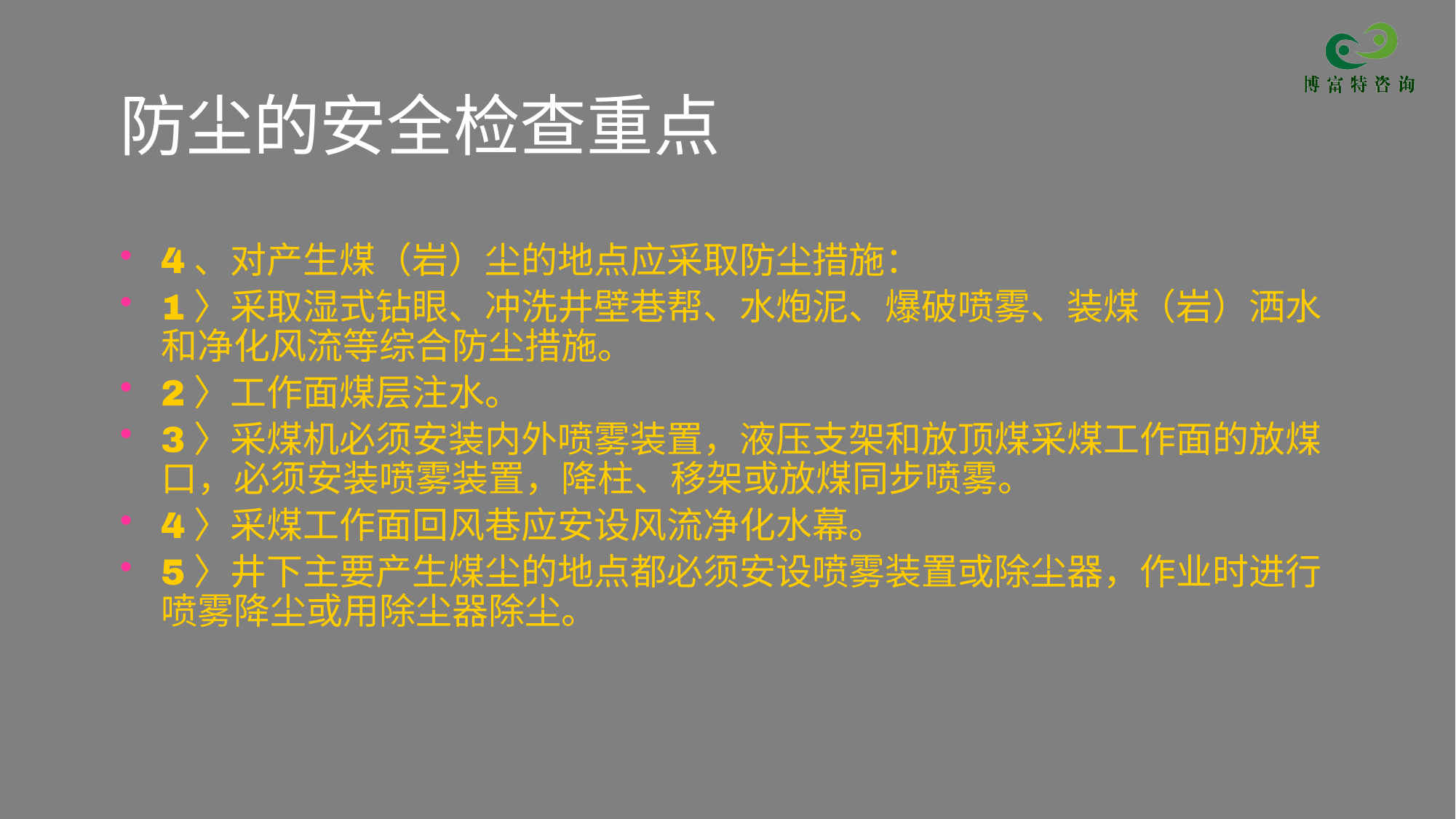

# 防尘的安全检查重点
4、对产生煤（岩）尘的地点应采取防尘措施：
1〉采取湿式钻眼、冲洗井壁巷帮、水炮泥、爆破喷雾、装煤（岩）洒水和净化风流等综合防尘措施。
2〉工作面煤层注水。
3〉采煤机必须安装内外喷雾装置，液压支架和放顶煤采煤工作面的放煤口，必须安装喷雾装置，降柱、移架或放煤同步喷雾。
4〉采煤工作面回风巷应安设风流净化水幕。
5〉井下主要产生煤尘的地点都必须安设喷雾装置或除尘器，作业时进行喷雾降尘或用除尘器除尘。